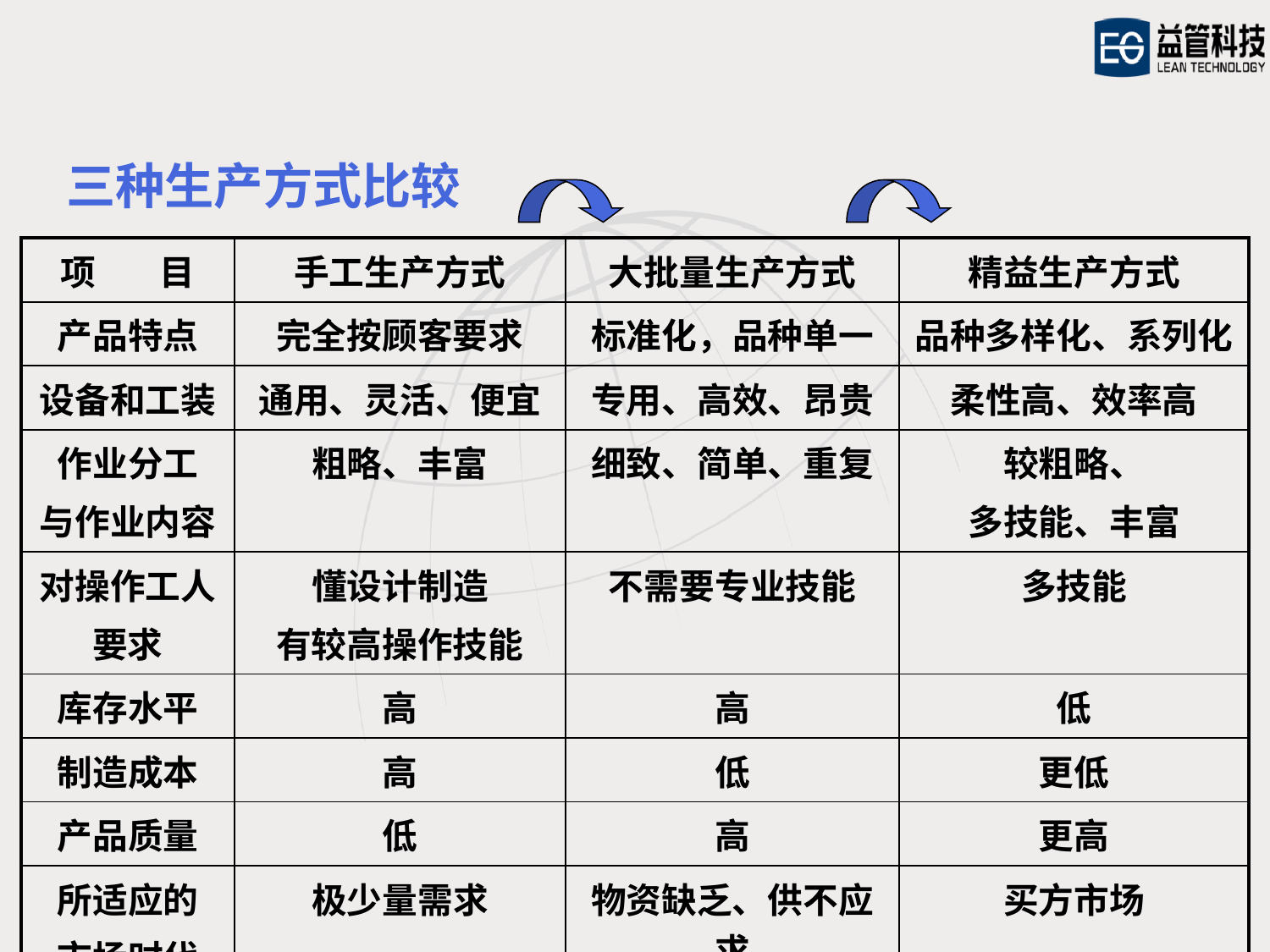

三种生产方式比较

| 项 目 | 手工生产方式 | 大批量生产方式 | 精益生产方式 |
| --- | --- | --- | --- |
| 产品特点 | 完全按顾客要求 | 标准化，品种单一 | 品种多样化、系列化 |
| 设备和工装 | 通用、灵活、便宜 | 专用、高效、昂贵 | 柔性高、效率高 |
| 作业分工 与作业内容 | 粗略、丰富 | 细致、简单、重复 | 较粗略、 多技能、丰富 |
| 对操作工人 要求 | 懂设计制造 有较高操作技能 | 不需要专业技能 | 多技能 |
| 库存水平 | 高 | 高 | 低 |
| 制造成本 | 高 | 低 | 更低 |
| 产品质量 | 低 | 高 | 更高 |
| 所适应的 市场时代 | 极少量需求 | 物资缺乏、供不应求 | 买方市场 |